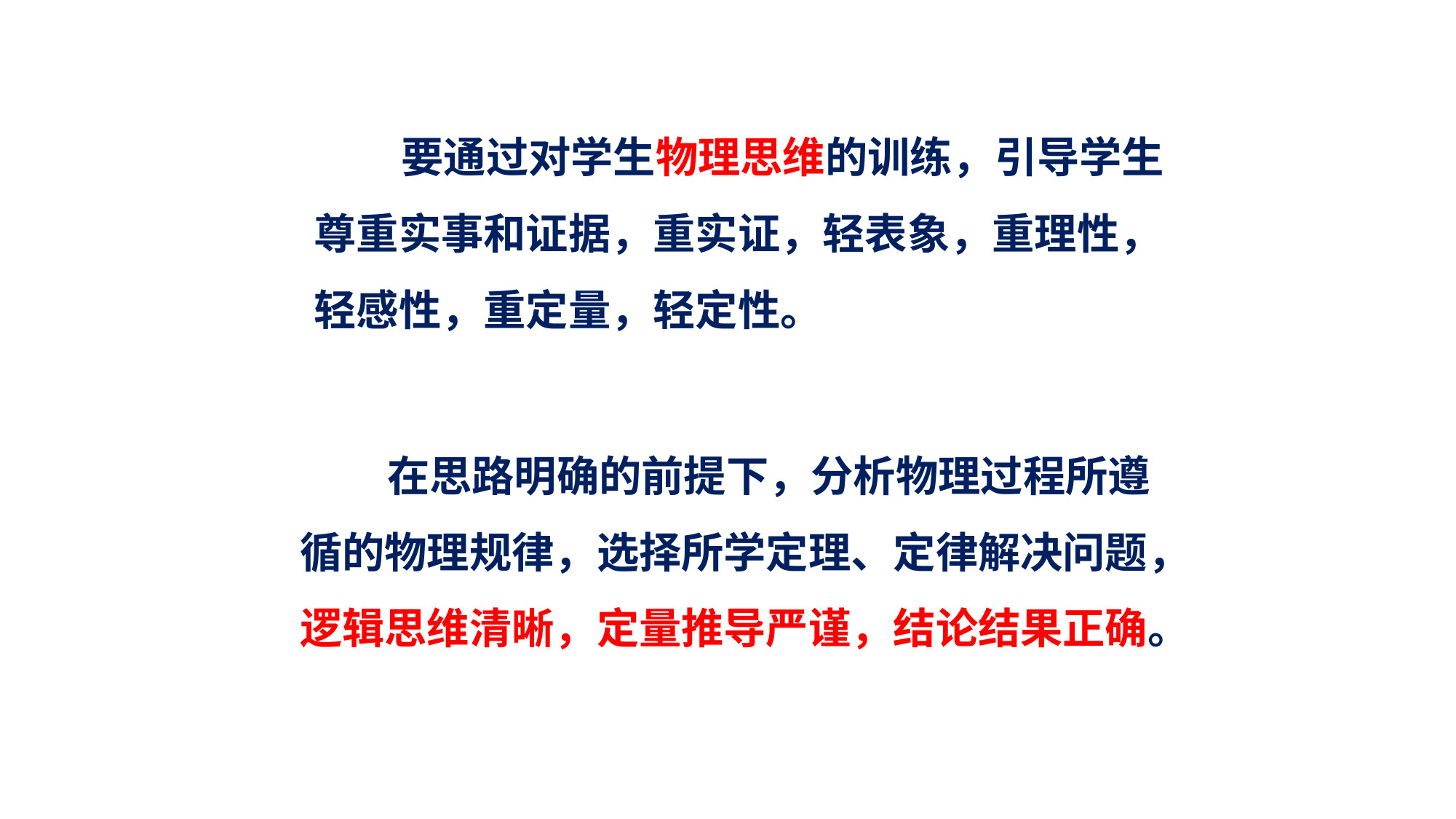

要通过对学生物理思维的训练，引导学生
尊重实事和证据，重实证，轻表象，重理性，
轻感性，重定量，轻定性。
        在思路明确的前提下，分析物理过程所遵
循的物理规律，选择所学定理、定律解决问题，逻辑思维清晰，定量推导严谨，结论结果正确。